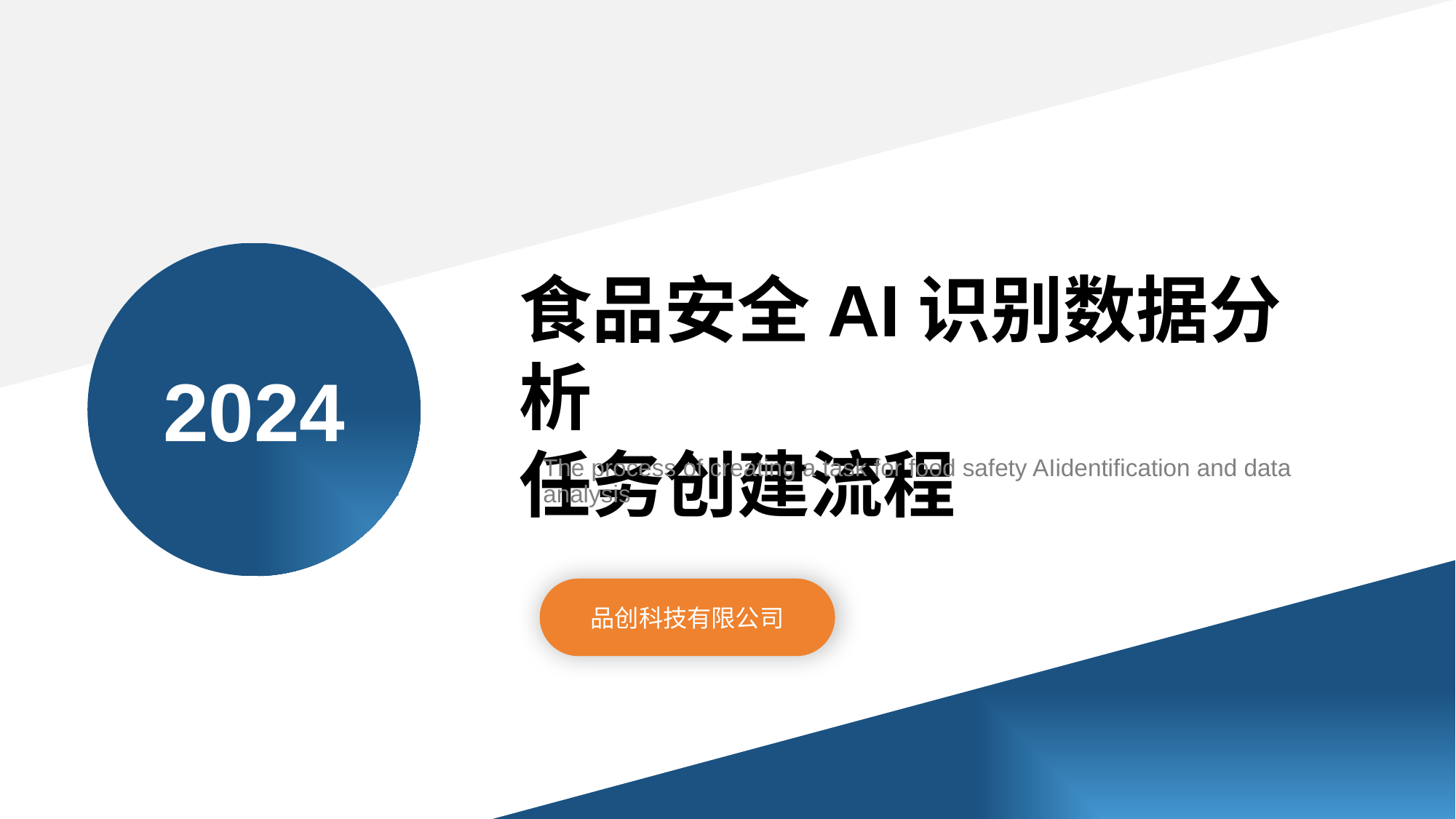

食品安全AI识别数据分析
任务创建流程
“
2024
The process of creating a task for food safety AIidentification and data analysis

品创科技有限公司